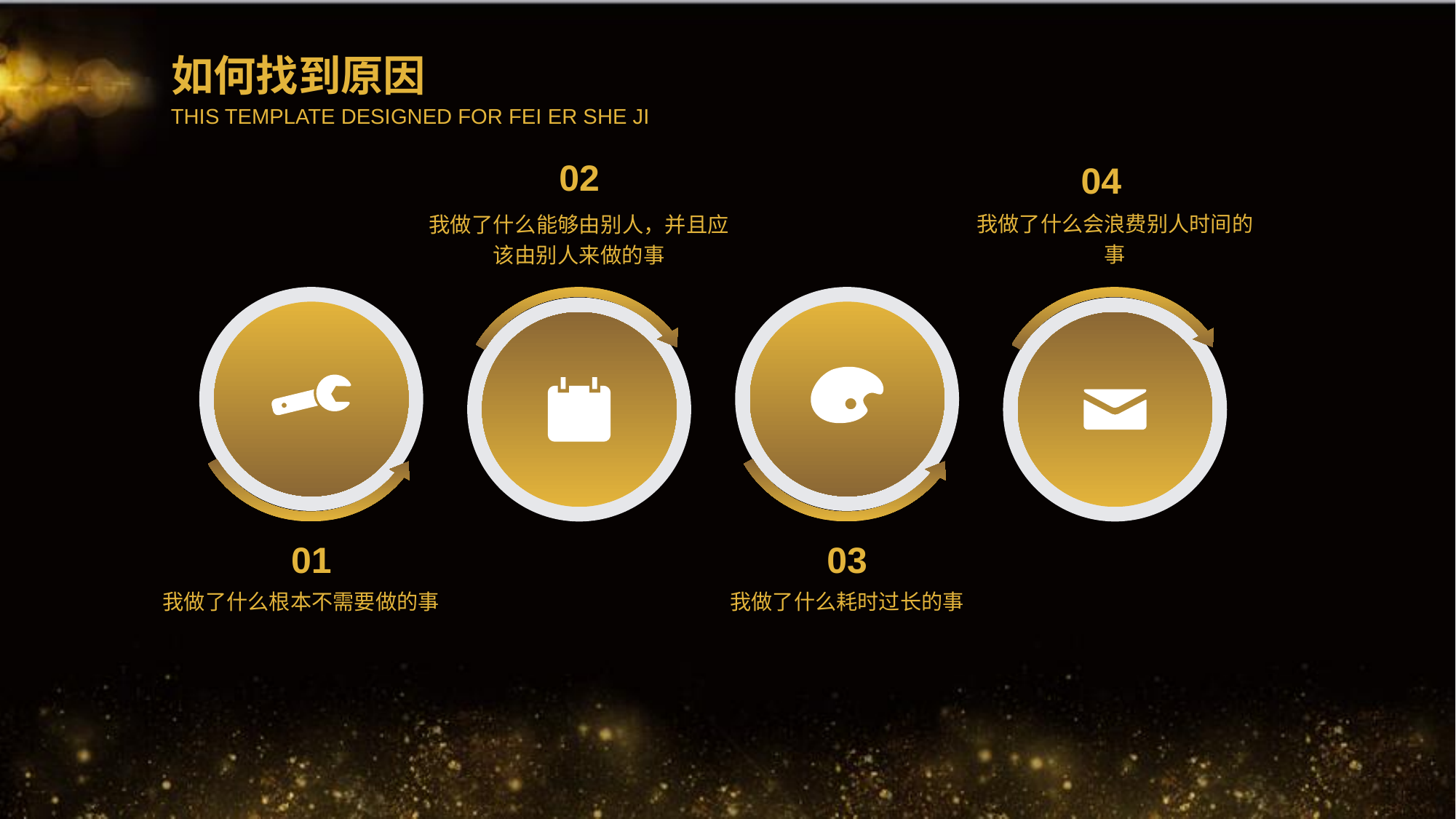

如何找到原因
THIS TEMPLATE DESIGNED FOR FEI ER SHE JI
02
我做了什么能够由别人，并且应该由别人来做的事

04
我做了什么会浪费别人时间的事

01
我做了什么根本不需要做的事

03
我做了什么耗时过长的事